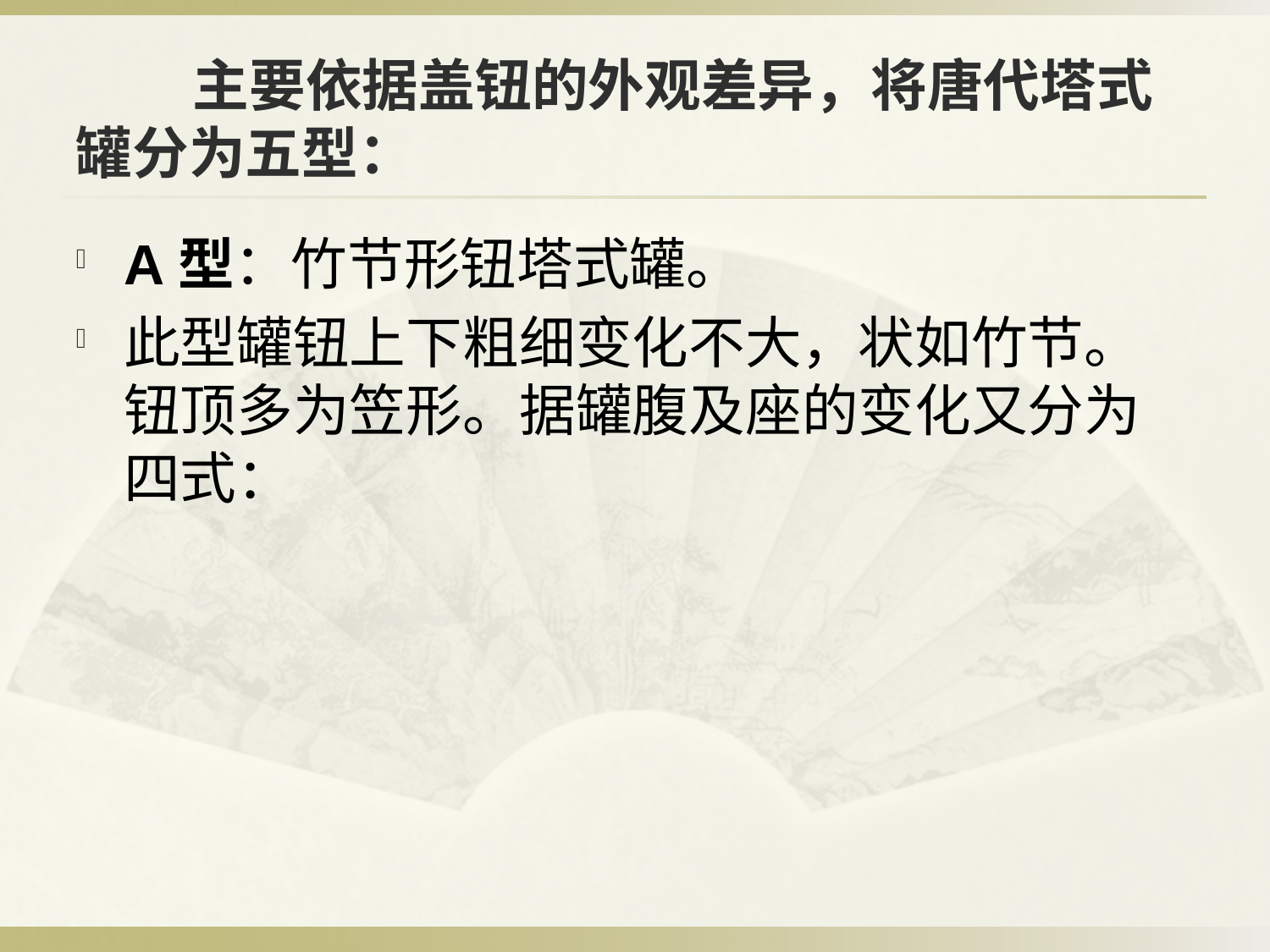

# 主要依据盖钮的外观差异，将唐代塔式罐分为五型：
A型：竹节形钮塔式罐。
此型罐钮上下粗细变化不大，状如竹节。钮顶多为笠形。据罐腹及座的变化又分为四式：